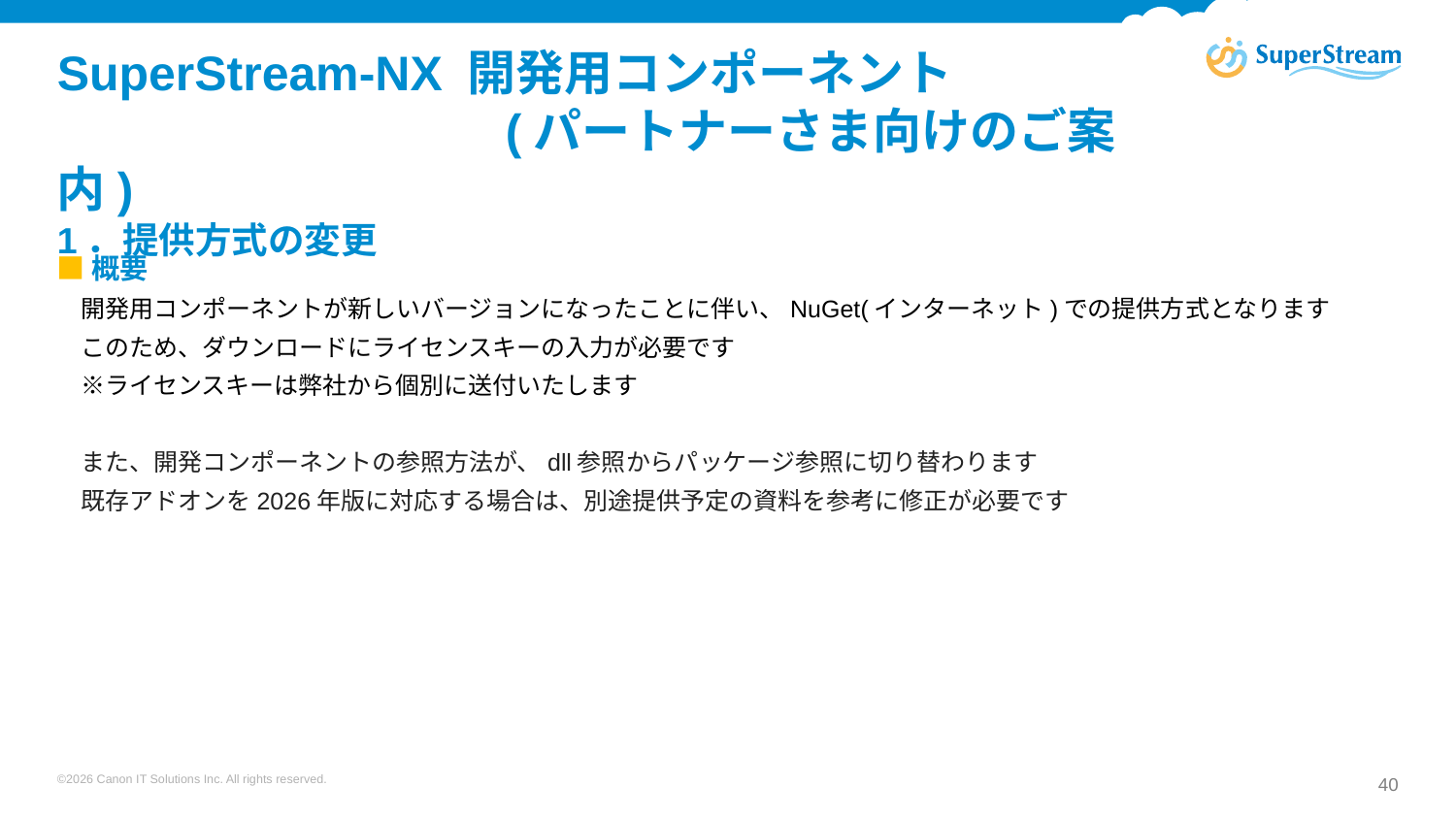

# SuperStream-NX 開発用コンポーネント 　　　　　　　　　(パートナーさま向けのご案内) 　 1．提供方式の変更
■概要
　開発用コンポーネントが新しいバージョンになったことに伴い、NuGet(インターネット)での提供方式となります
　このため、ダウンロードにライセンスキーの入力が必要です
　※ライセンスキーは弊社から個別に送付いたします

　また、開発コンポーネントの参照方法が、dll参照からパッケージ参照に切り替わります
　既存アドオンを2026年版に対応する場合は、別途提供予定の資料を参考に修正が必要です
©2026 Canon IT Solutions Inc. All rights reserved.
40